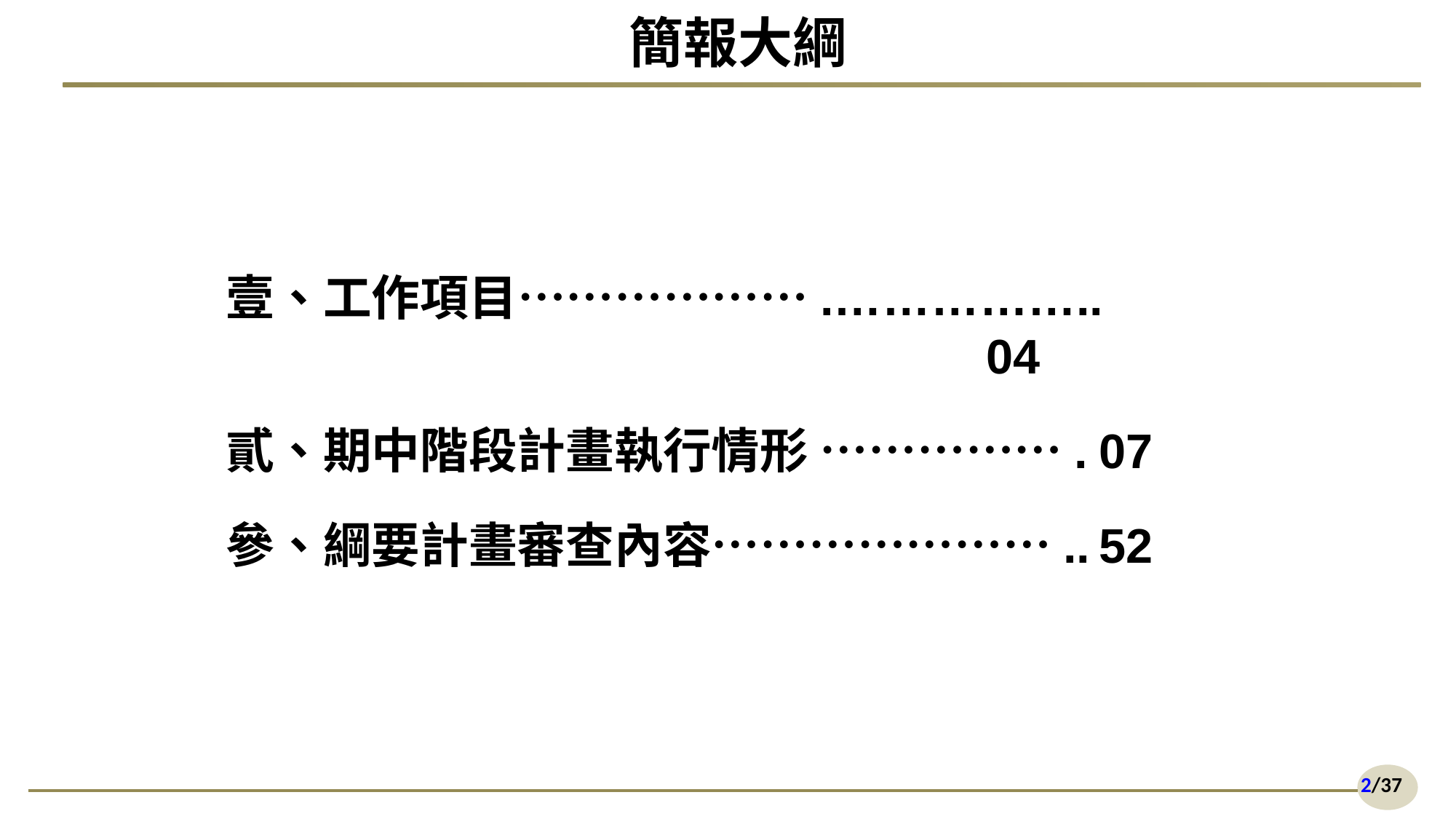

# 簡報大綱
壹、工作項目……………….……………..	04
貳、期中階段計畫執行情形 …………….	07
參、綱要計畫審查內容…………………..	52
2/37